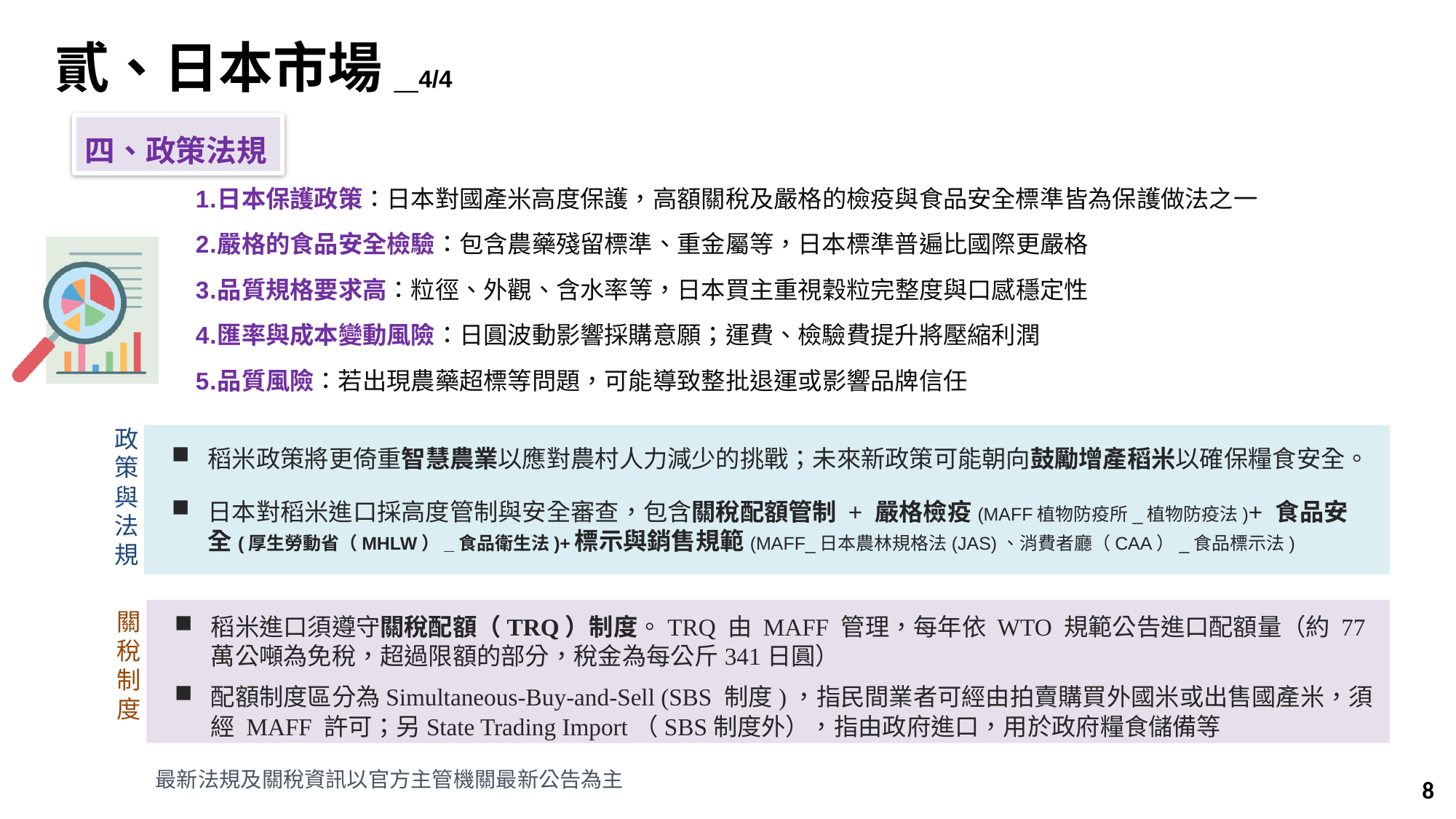

貳、日本市場_4/4
四、政策法規
日本保護政策：日本對國產米高度保護，高額關稅及嚴格的檢疫與食品安全標準皆為保護做法之一
嚴格的食品安全檢驗：包含農藥殘留標準、重金屬等，日本標準普遍比國際更嚴格
品質規格要求高：粒徑、外觀、含水率等，日本買主重視穀粒完整度與口感穩定性
匯率與成本變動風險：日圓波動影響採購意願；運費、檢驗費提升將壓縮利潤
品質風險：若出現農藥超標等問題，可能導致整批退運或影響品牌信任

政策與法規

稻米政策將更倚重智慧農業以應對農村人力減少的挑戰；未來新政策可能朝向鼓勵增產稻米以確保糧食安全。
日本對稻米進口採高度管制與安全審查，包含關稅配額管制 + 嚴格檢疫(MAFF植物防疫所_植物防疫法)+ 食品安全(厚生勞動省（MHLW）_食品衛生法)+標示與銷售規範(MAFF_日本農林規格法(JAS)、消費者廳（CAA）_食品標示法)
稻米進口須遵守關稅配額（TRQ）制度。TRQ 由 MAFF 管理，每年依 WTO 規範公告進口配額量（約 77萬公噸為免稅，超過限額的部分，稅金為每公斤341日圓）
配額制度區分為Simultaneous-Buy-and-Sell (SBS 制度)，指民間業者可經由拍賣購買外國米或出售國產米，須經 MAFF 許可；另State Trading Import（SBS制度外），指由政府進口，用於政府糧食儲備等

關稅制度
最新法規及關稅資訊以官方主管機關最新公告為主
8